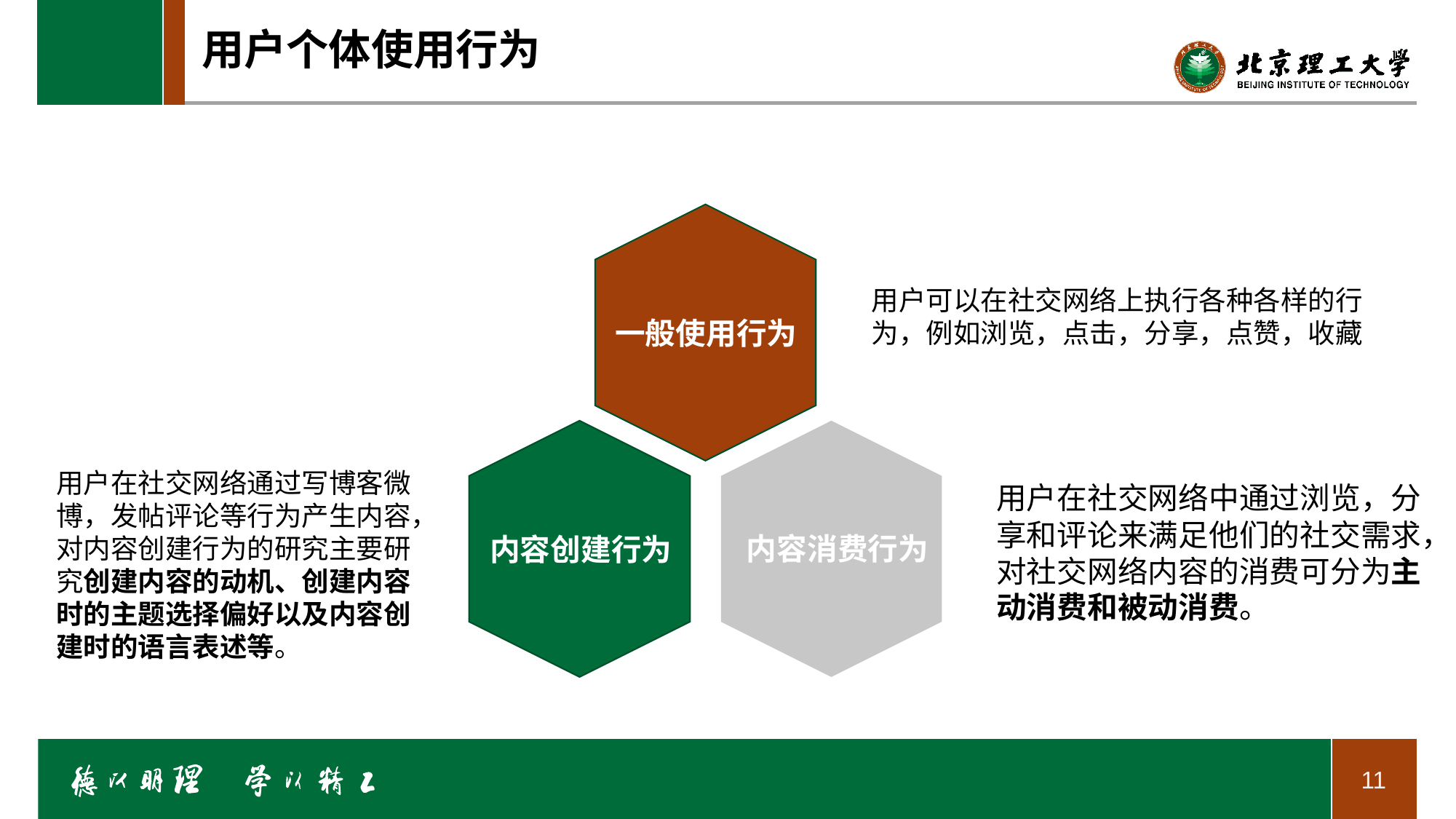

# 用户个体使用行为

用户可以在社交网络上执行各种各样的行为，例如浏览，点击，分享，点赞，收藏
一般使用行为

用户在社交网络中通过浏览，分享和评论来满足他们的社交需求，对社交网络内容的消费可分为主动消费和被动消费。

用户在社交网络通过写博客微博，发帖评论等行为产生内容，对内容创建行为的研究主要研究创建内容的动机、创建内容时的主题选择偏好以及内容创建时的语言表述等。
内容消费行为
内容创建行为